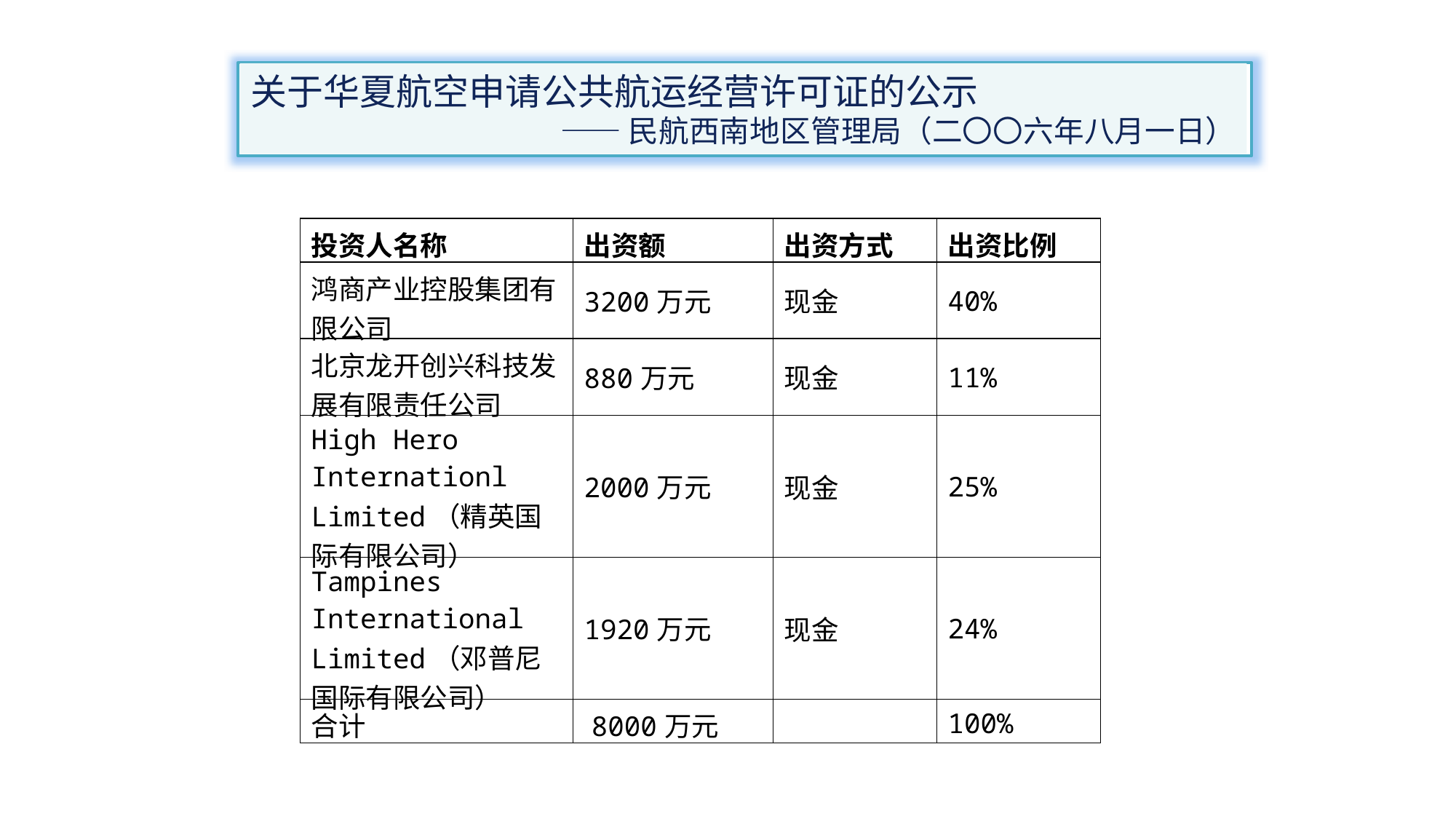

关于华夏航空申请公共航运经营许可证的公示
——民航西南地区管理局（二〇〇六年八月一日）
| 投资人名称 | 出资额 | 出资方式 | 出资比例 |
| --- | --- | --- | --- |
| 鸿商产业控股集团有限公司 | 3200万元 | 现金 | 40% |
| 北京龙开创兴科技发展有限责任公司 | 880万元 | 现金 | 11% |
| High Hero Internationl Limited（精英国际有限公司） | 2000万元 | 现金 | 25% |
| Tampines International Limited（邓普尼国际有限公司） | 1920万元 | 现金 | 24% |
| 合计 | 8000万元 |  | 100% |

19